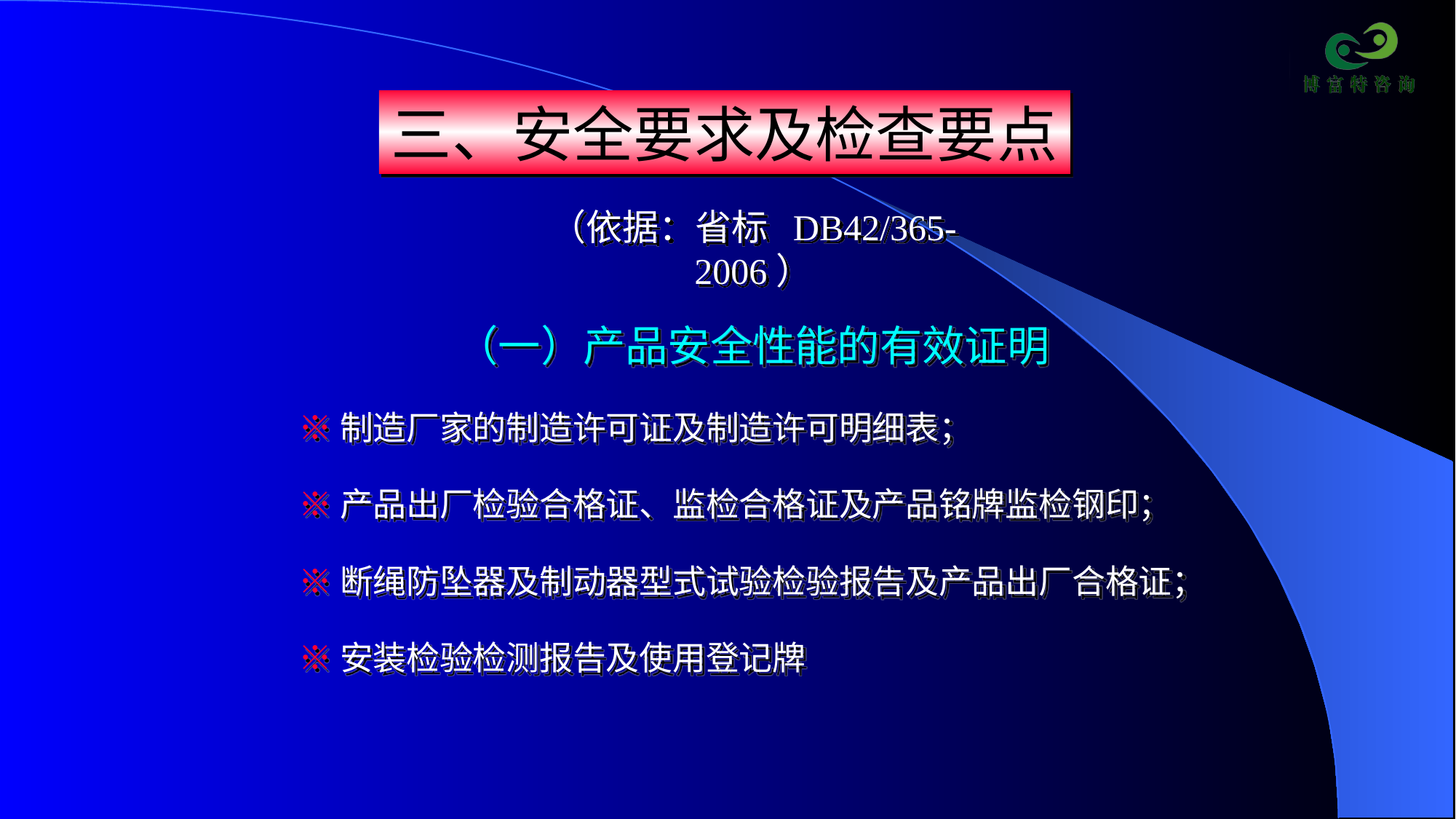

三、安全要求及检查要点
（依据：省标  DB42/365-2006）
（一）产品安全性能的有效证明
 ※制造厂家的制造许可证及制造许可明细表；
 ※产品出厂检验合格证、监检合格证及产品铭牌监检钢印；
 ※断绳防坠器及制动器型式试验检验报告及产品出厂合格证；
 ※安装检验检测报告及使用登记牌

6